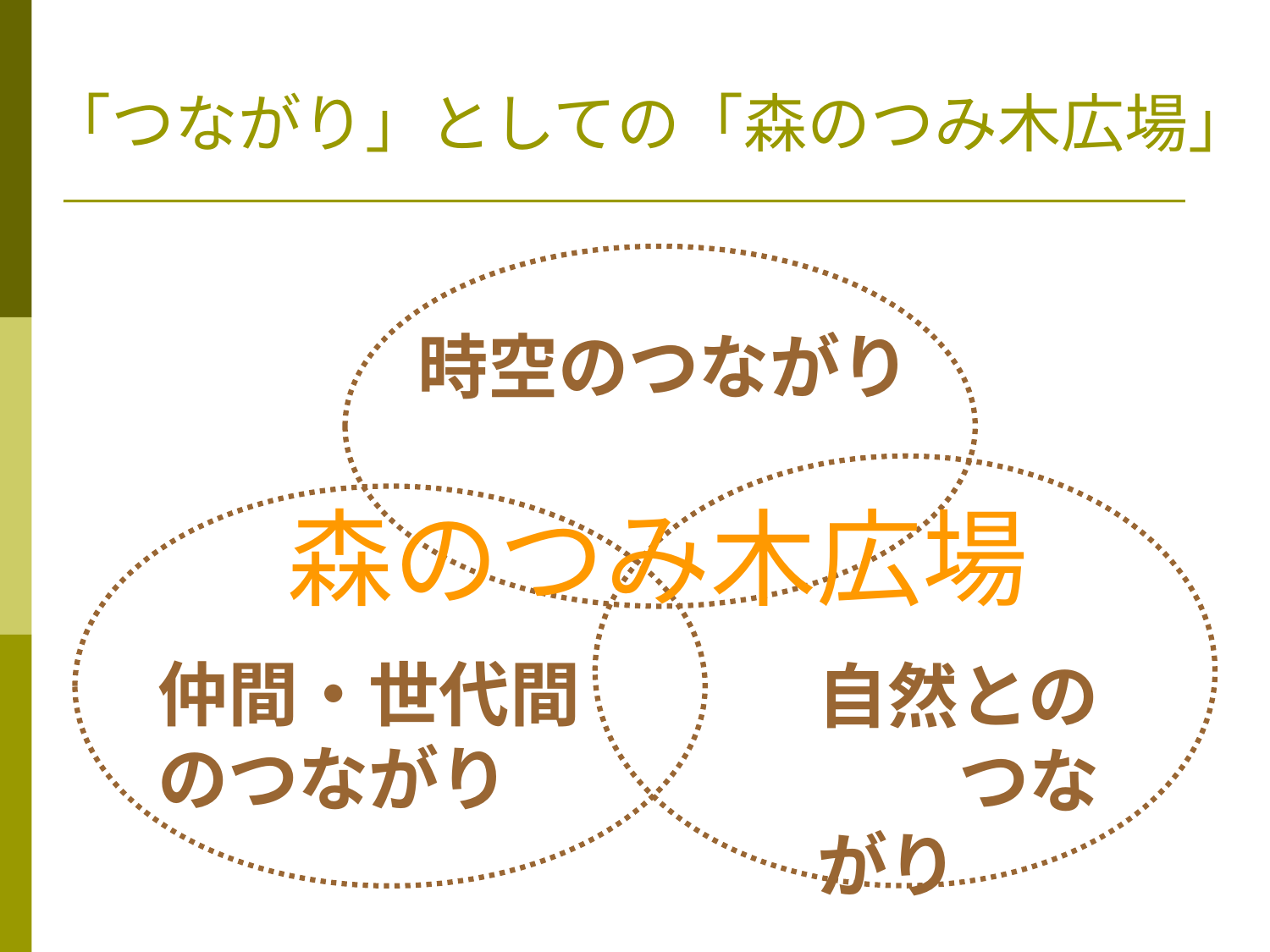

# 「つながり」としての「森のつみ木広場」

時空のつながり

森のつみ木広場
仲間・世代間のつながり
自然との　　つながり